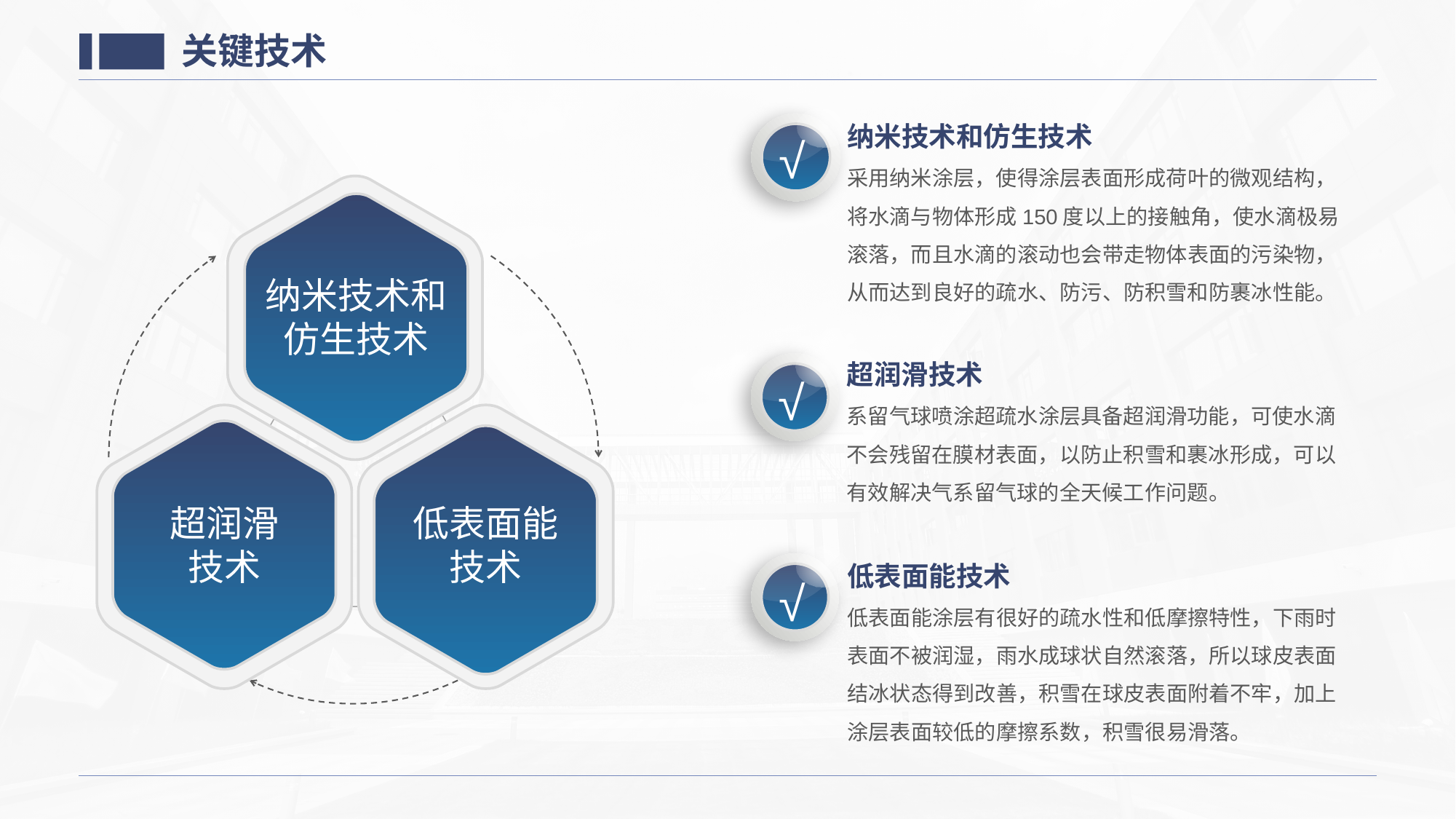

关键技术

√
纳米技术和仿生技术
采用纳米涂层，使得涂层表面形成荷叶的微观结构，将水滴与物体形成150度以上的接触角，使水滴极易滚落，而且水滴的滚动也会带走物体表面的污染物，从而达到良好的疏水、防污、防积雪和防裹冰性能。

纳米技术和仿生技术

√
超润滑技术
系留气球喷涂超疏水涂层具备超润滑功能，可使水滴不会残留在膜材表面，以防止积雪和裹冰形成，可以有效解决气系留气球的全天候工作问题。

超润滑技术

低表面能技术

√
低表面能技术
低表面能涂层有很好的疏水性和低摩擦特性，下雨时表面不被润湿，雨水成球状自然滚落，所以球皮表面结冰状态得到改善，积雪在球皮表面附着不牢，加上涂层表面较低的摩擦系数，积雪很易滑落。